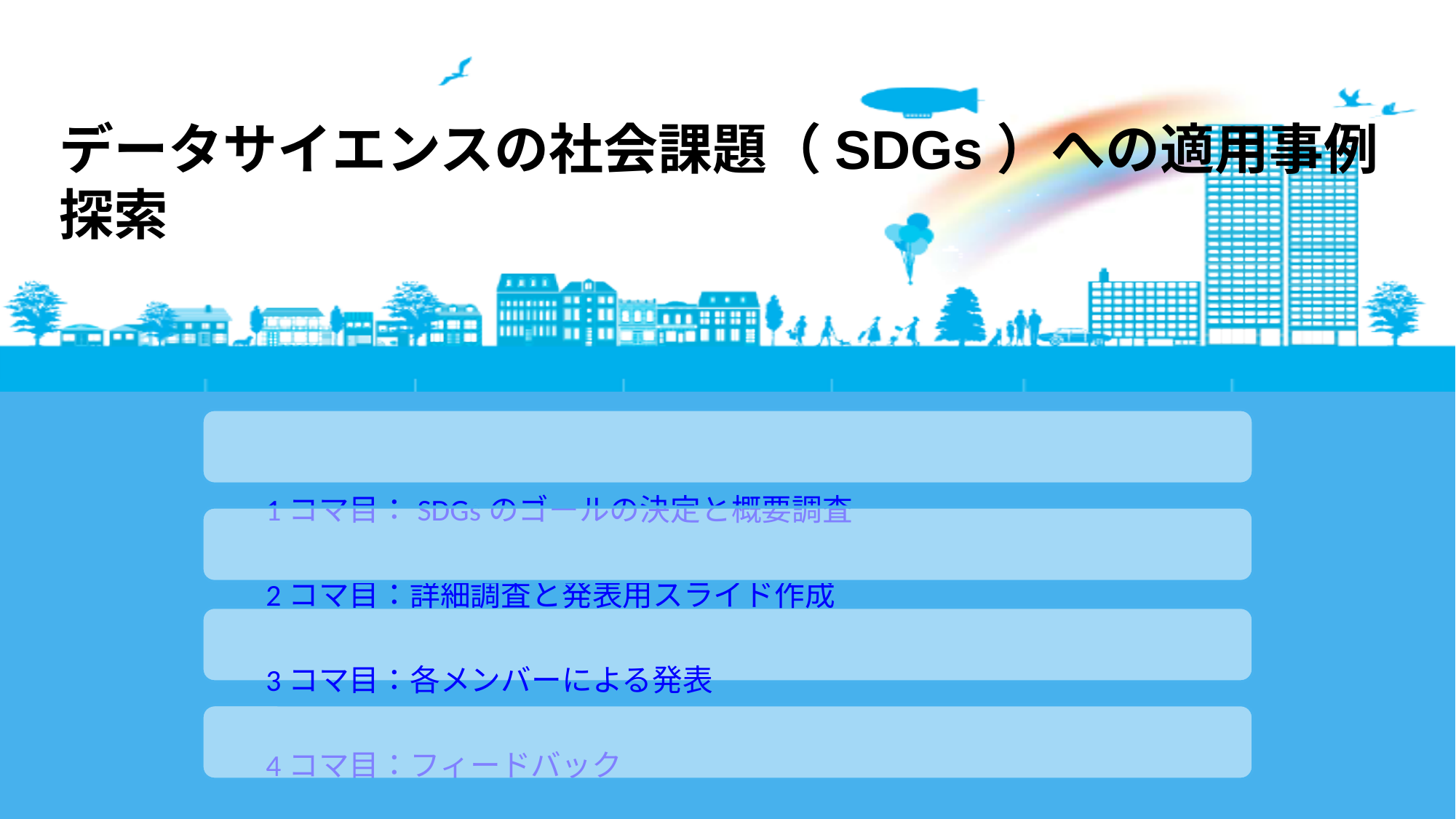

データサイエンスの社会課題（SDGs）への適用事例探索

1コマ目：SDGsのゴールの決定と概要調査

2コマ目：詳細調査と発表用スライド作成

3コマ目：各メンバーによる発表

4コマ目：フィードバック